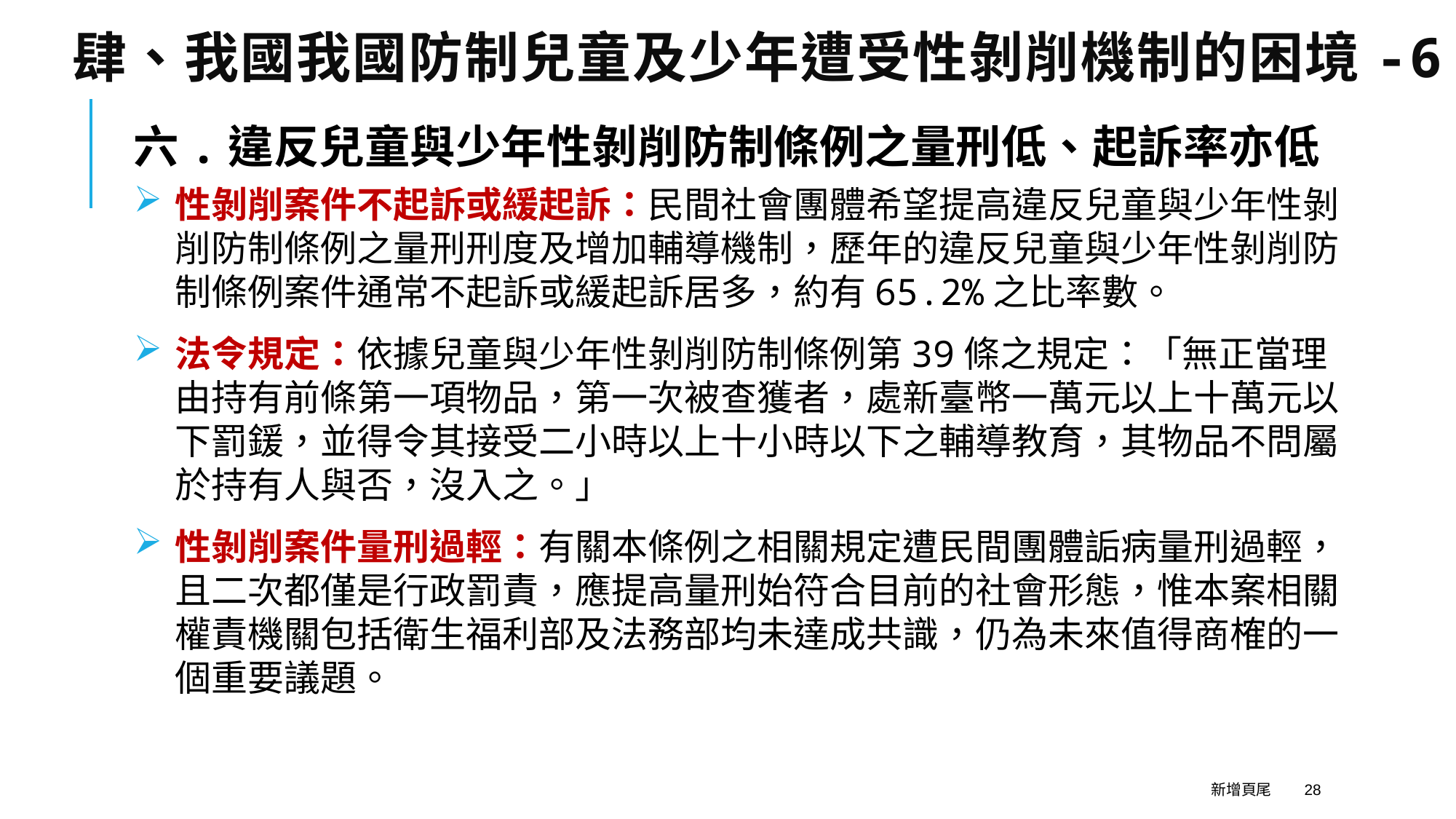

# 肆、我國我國防制兒童及少年遭受性剝削機制的困境-6
六.違反兒童與少年性剝削防制條例之量刑低、起訴率亦低
性剝削案件不起訴或緩起訴：民間社會團體希望提高違反兒童與少年性剝削防制條例之量刑刑度及增加輔導機制，歷年的違反兒童與少年性剝削防制條例案件通常不起訴或緩起訴居多，約有65.2%之比率數。
法令規定：依據兒童與少年性剝削防制條例第39條之規定：「無正當理由持有前條第一項物品，第一次被查獲者，處新臺幣一萬元以上十萬元以下罰鍰，並得令其接受二小時以上十小時以下之輔導教育，其物品不問屬於持有人與否，沒入之。」
性剝削案件量刑過輕：有關本條例之相關規定遭民間團體詬病量刑過輕，且二次都僅是行政罰責，應提高量刑始符合目前的社會形態，惟本案相關權責機關包括衛生福利部及法務部均未達成共識，仍為未來值得商榷的一個重要議題。

新增頁尾
28